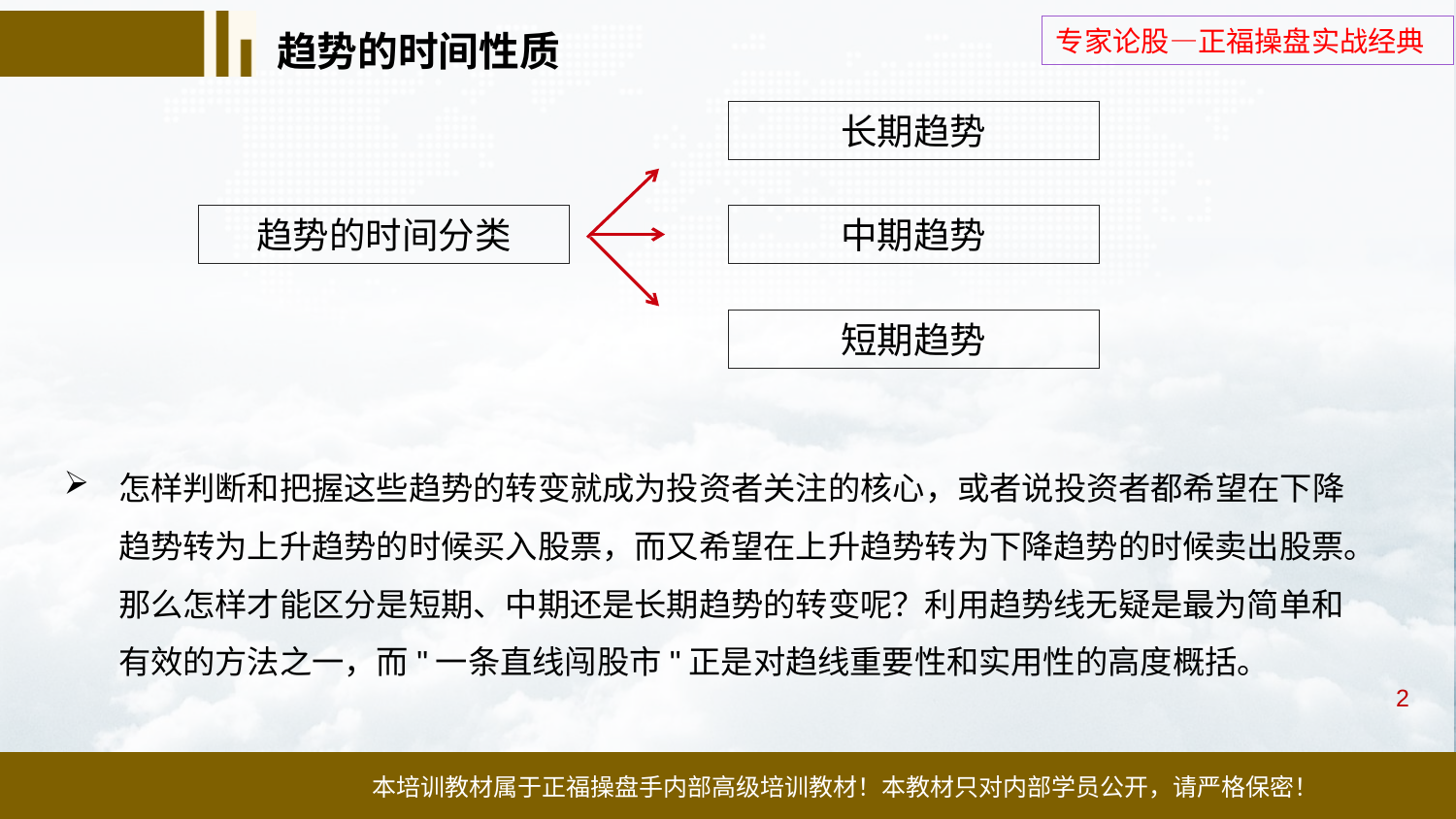

# 趋势的时间性质
长期趋势
趋势的时间分类
中期趋势
短期趋势
怎样判断和把握这些趋势的转变就成为投资者关注的核心，或者说投资者都希望在下降趋势转为上升趋势的时候买入股票，而又希望在上升趋势转为下降趋势的时候卖出股票。那么怎样才能区分是短期、中期还是长期趋势的转变呢？利用趋势线无疑是最为简单和有效的方法之一，而"一条直线闯股市"正是对趋线重要性和实用性的高度概括。